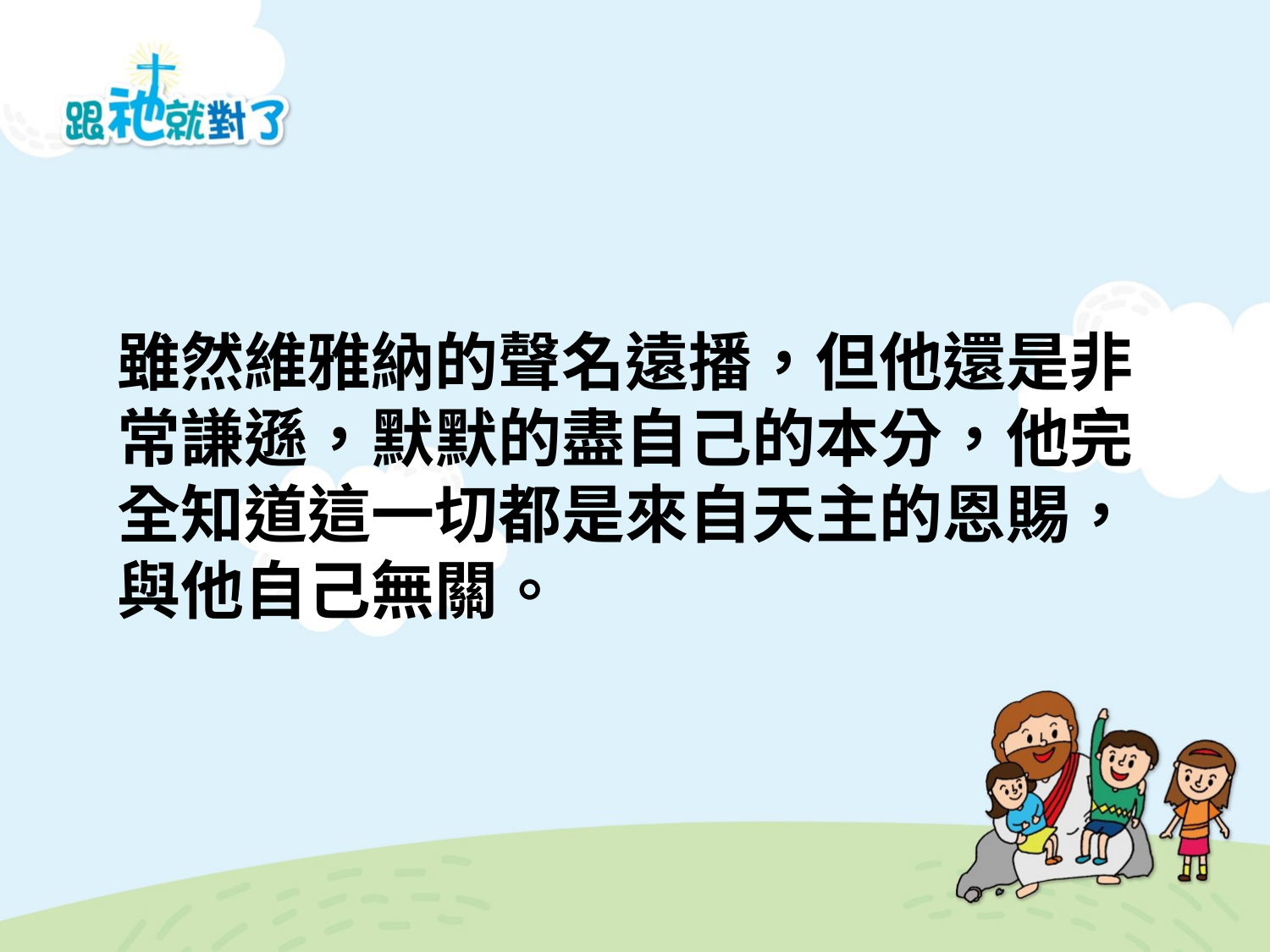

雖然維雅納的聲名遠播，但他還是非常謙遜，默默的盡自己的本分，他完全知道這一切都是來自天主的恩賜，與他自己無關。